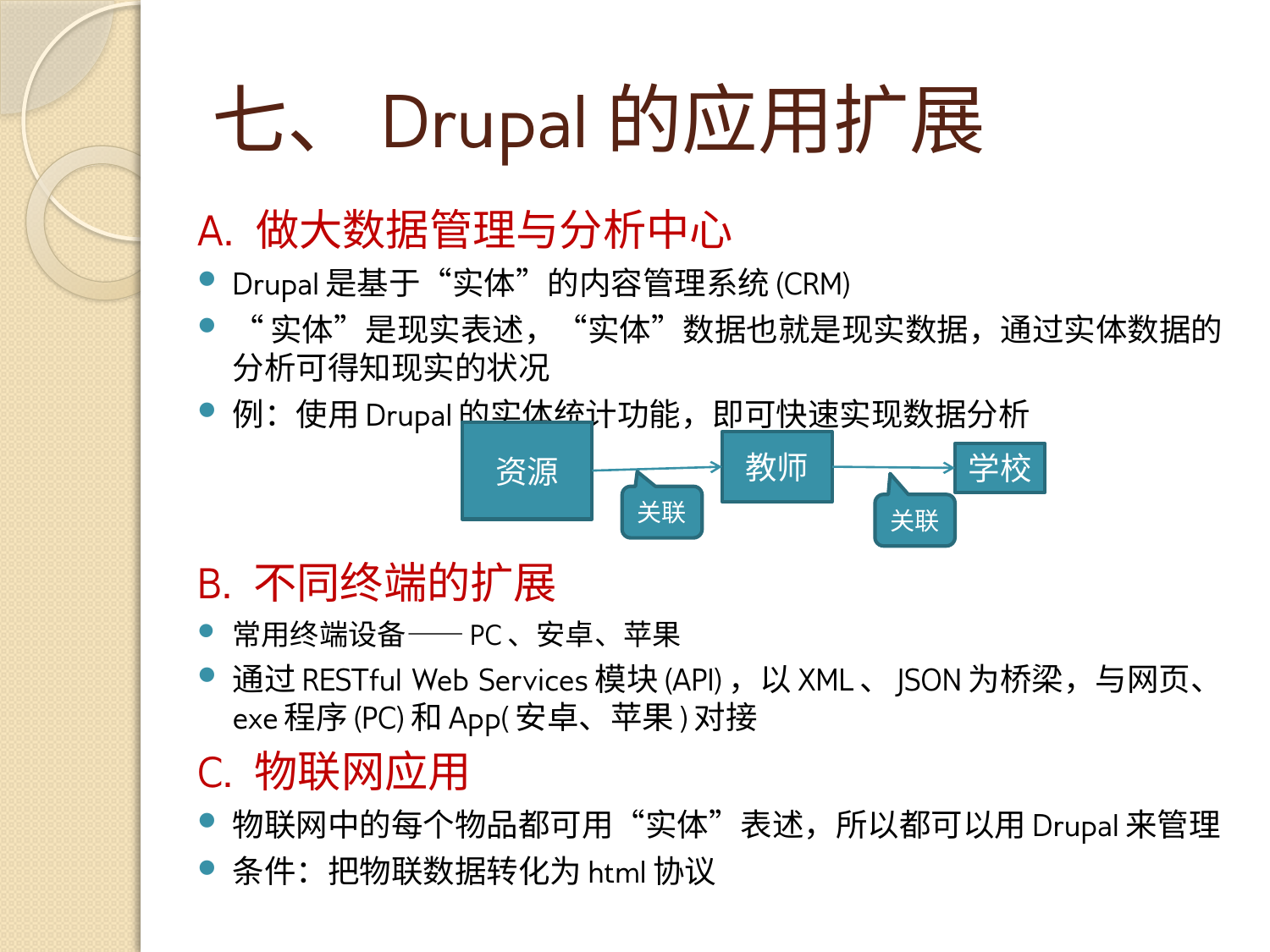

# 七、Drupal的应用扩展
A. 做大数据管理与分析中心
Drupal是基于“实体”的内容管理系统(CRM)
“实体”是现实表述，“实体”数据也就是现实数据，通过实体数据的分析可得知现实的状况
例：使用Drupal的实体统计功能，即可快速实现数据分析

B. 不同终端的扩展
常用终端设备——PC、安卓、苹果
通过RESTful Web Services模块(API)，以XML、JSON为桥梁，与网页、exe程序(PC)和App(安卓、苹果)对接
C. 物联网应用
物联网中的每个物品都可用“实体”表述，所以都可以用Drupal来管理
条件：把物联数据转化为html协议
资源
教师
学校
关联
关联